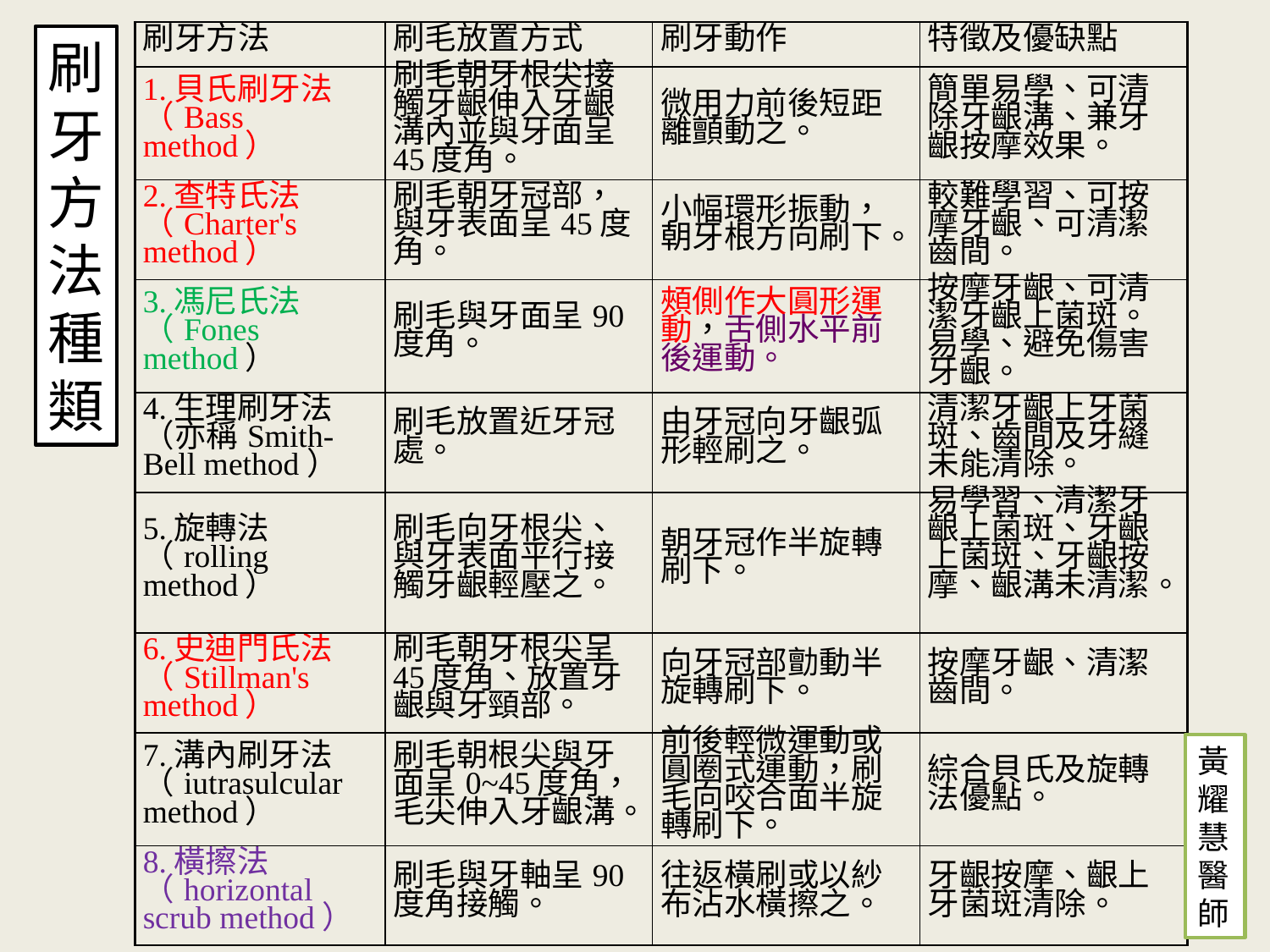

| 刷牙方法 | 刷毛放置方式 | 刷牙動作 | 特徵及優缺點 |
| --- | --- | --- | --- |
| 1.貝氏刷牙法 （Bass method） | 刷毛朝牙根尖接觸牙齦伸入牙齦溝內並與牙面呈 45度角。 | 微用力前後短距離顫動之。 | 簡單易學、可清除牙齦溝、兼牙齦按摩效果。 |
| 2.查特氏法（Charter's method） | 刷毛朝牙冠部，與牙表面呈45度角。 | 小幅環形振動，朝牙根方向刷下。 | 較難學習、可按摩牙齦、可清潔齒間。 |
| 3.馮尼氏法 （Fones method） | 刷毛與牙面呈90度角。 | 頰側作大圓形運動，舌側水平前後運動。 | 按摩牙齦、可清潔牙齦上菌斑。易學、避免傷害牙齦。 |
| 4.生理刷牙法（亦稱Smith-Bell method） | 刷毛放置近牙冠處。 | 由牙冠向牙齦弧形輕刷之。 | 清潔牙齦上牙菌斑、齒間及牙縫未能清除。 |
| 5.旋轉法 （rolling method） | 刷毛向牙根尖、與牙表面平行接觸牙齦輕壓之。 | 朝牙冠作半旋轉刷下。 | 易學習、清潔牙齦上菌斑、牙齦上菌斑、牙齦按摩、齦溝未清潔。 |
| 6.史迪門氏法（Stillman's method） | 刷毛朝牙根尖呈 45度角、放置牙齦與牙頸部。 | 向牙冠部勯動半旋轉刷下。 | 按摩牙齦、清潔齒間。 |
| 7.溝內刷牙法（iutrasulcular method） | 刷毛朝根尖與牙面呈0~45度角，毛尖伸入牙齦溝。 | 前後輕微運動或圓圈式運動，刷毛向咬合面半旋轉刷下。 | 綜合貝氏及旋轉法優點。 |
| 8.橫擦法（horizontal scrub method） | 刷毛與牙軸呈90度角接觸。 | 往返橫刷或以紗布沾水橫擦之。 | 牙齦按摩、齦上牙菌斑清除。 |
刷
牙
方
法
種
類
黃耀
慧
醫
師